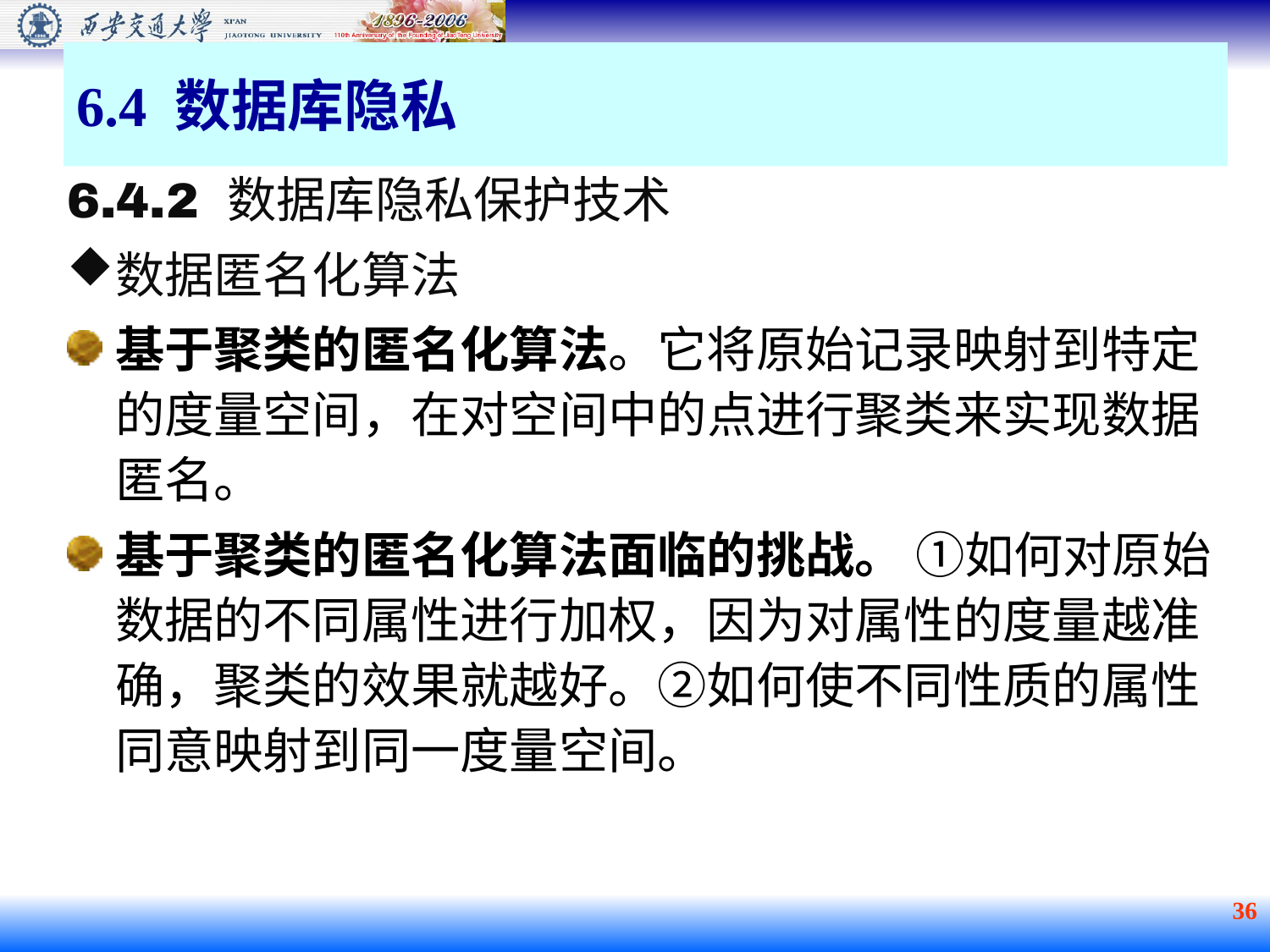

6.4 数据库隐私

6.4.2 数据库隐私保护技术
数据匿名化算法
基于聚类的匿名化算法。它将原始记录映射到特定的度量空间，在对空间中的点进行聚类来实现数据匿名。
基于聚类的匿名化算法面临的挑战。 ①如何对原始数据的不同属性进行加权，因为对属性的度量越准确，聚类的效果就越好。②如何使不同性质的属性同意映射到同一度量空间。
 36